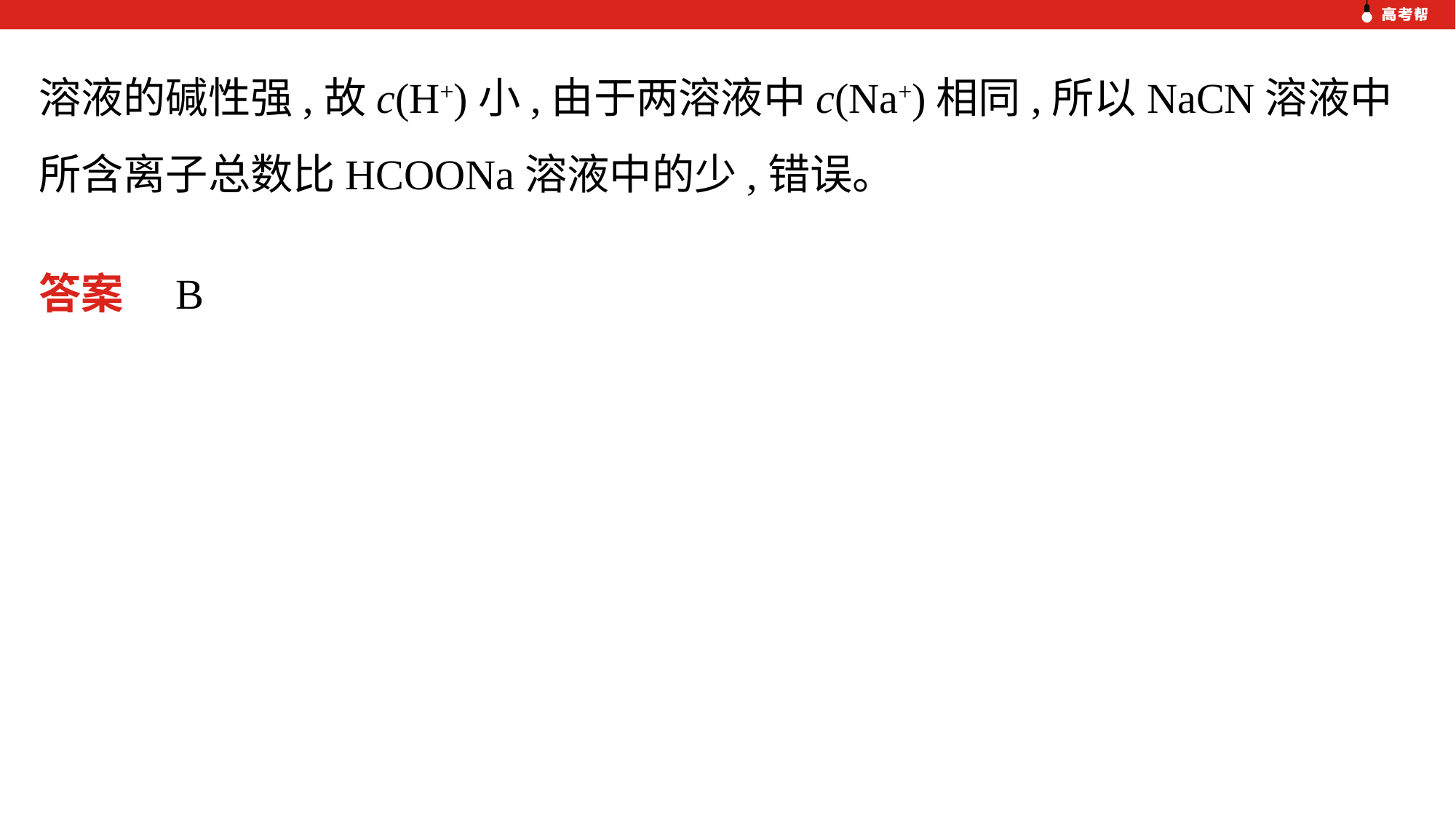

溶液的碱性强,故c(H+)小,由于两溶液中c(Na+)相同,所以NaCN溶液中所含离子总数比HCOONa溶液中的少,错误。
答案　B